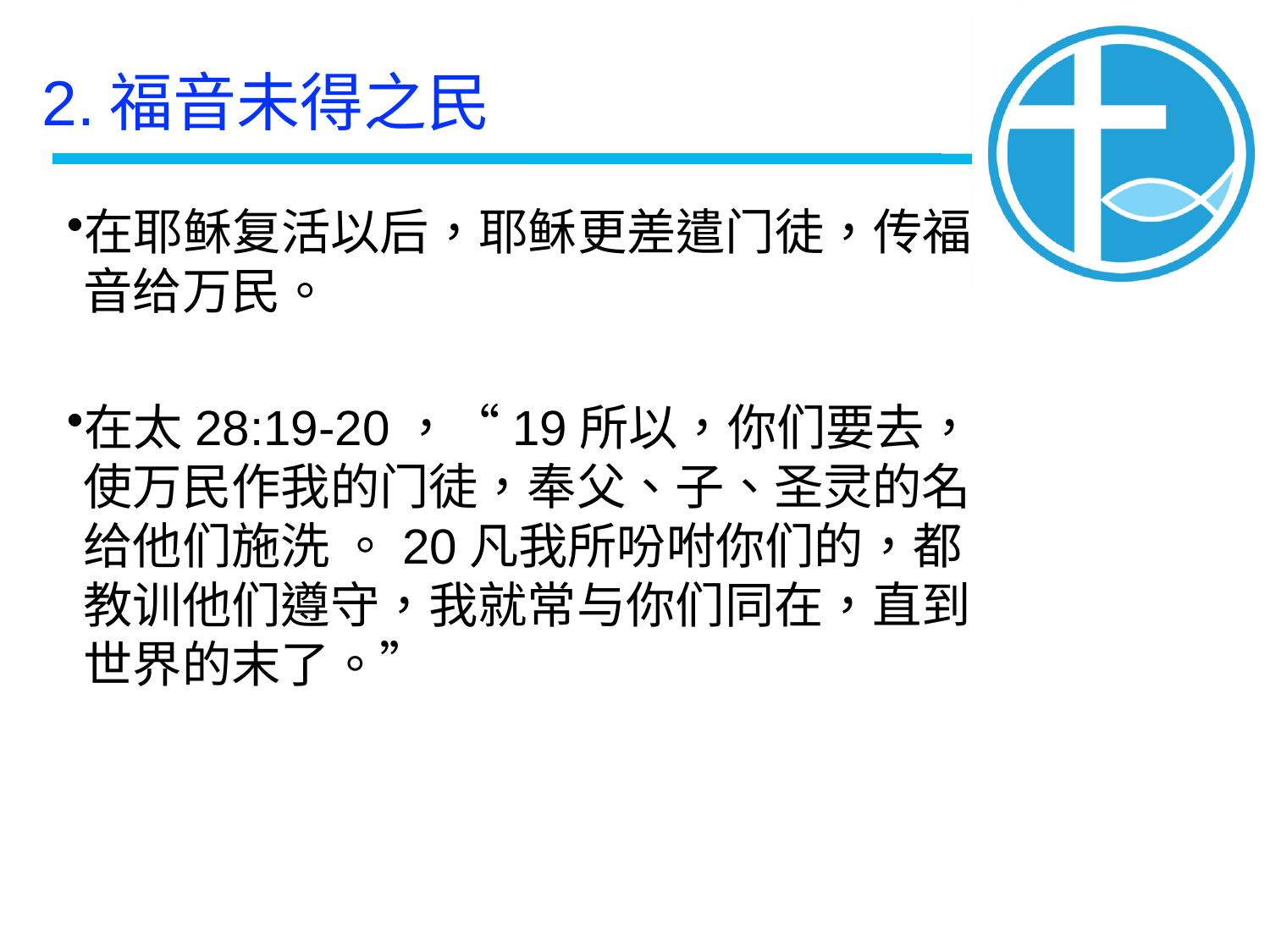

2.福音未得之民
在耶稣复活以后，耶稣更差遣门徒，传福音给万民。

在太28:19-20，“19所以，你们要去，使万民作我的门徒，奉父、子、圣灵的名给他们施洗 。20凡我所吩咐你们的，都教训他们遵守，我就常与你们同在，直到世界的末了。”